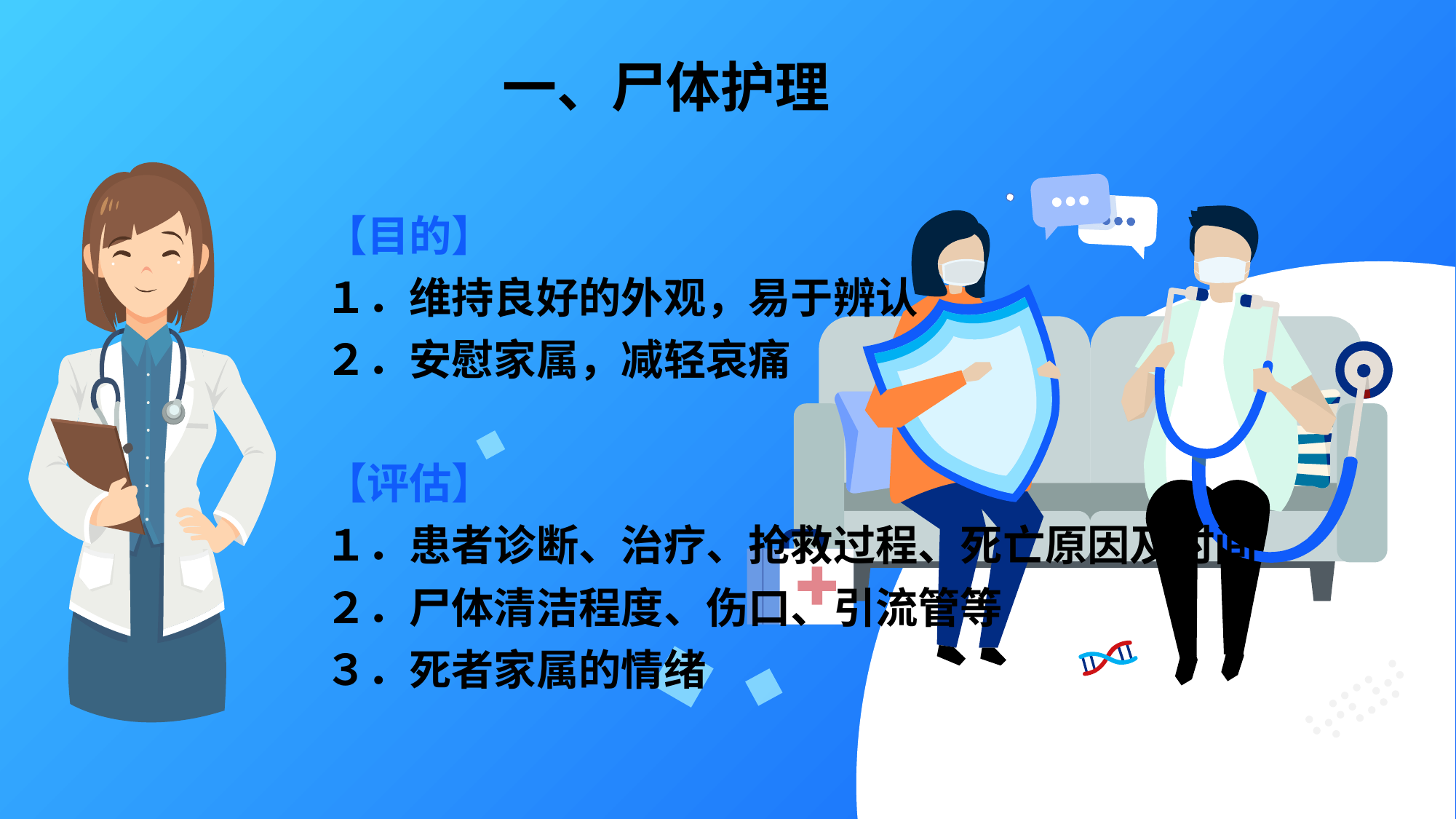

一、尸体护理

【目的】
１．维持良好的外观，易于辨认
２．安慰家属，减轻哀痛

【评估】
１．患者诊断、治疗、抢救过程、死亡原因及时间
２．尸体清洁程度、伤口、引流管等
３．死者家属的情绪